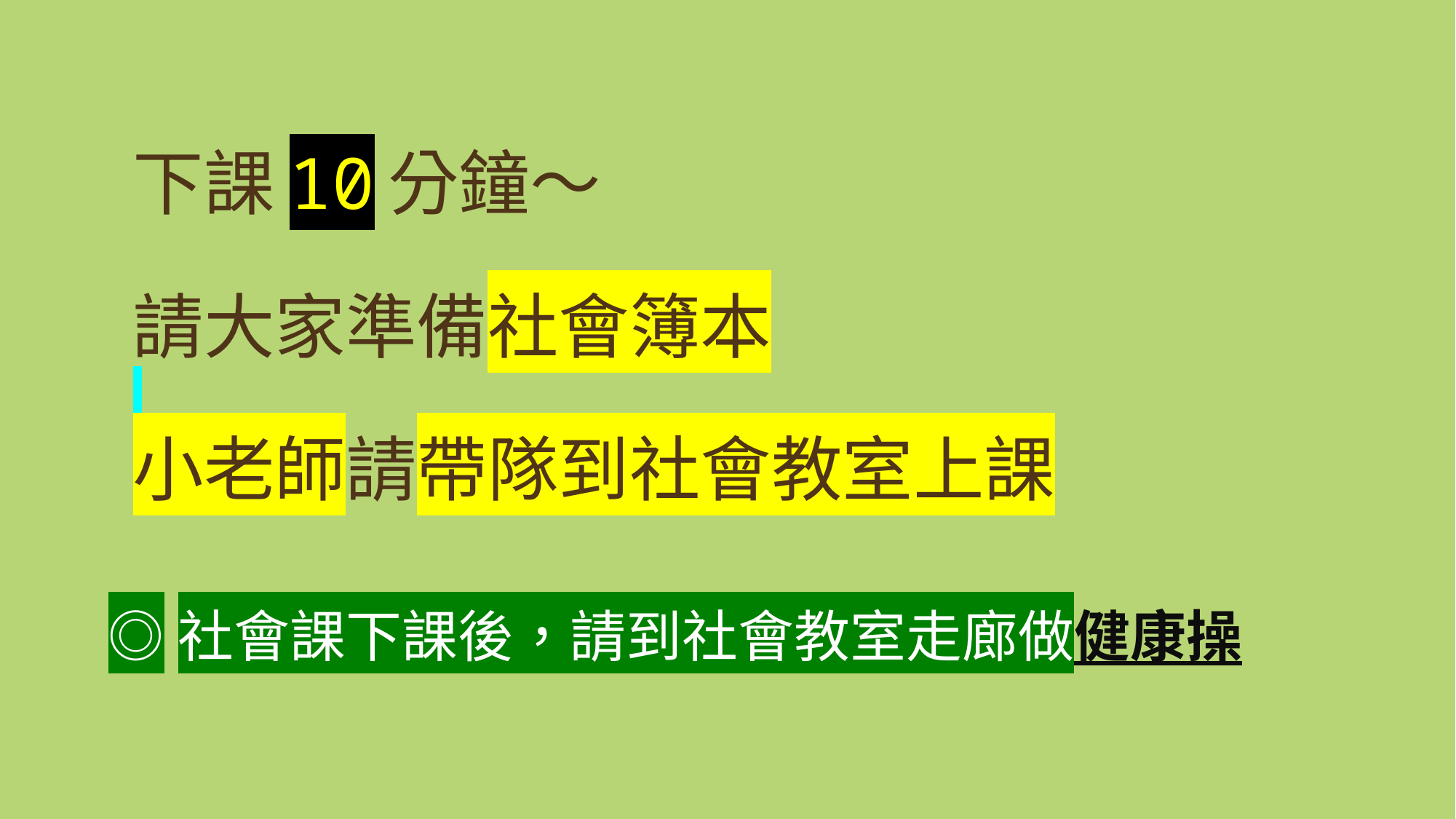

# 下課10分鐘～ 請大家準備社會簿本 小老師請帶隊到社會教室上課
◎社會課下課後，請到社會教室走廊做健康操